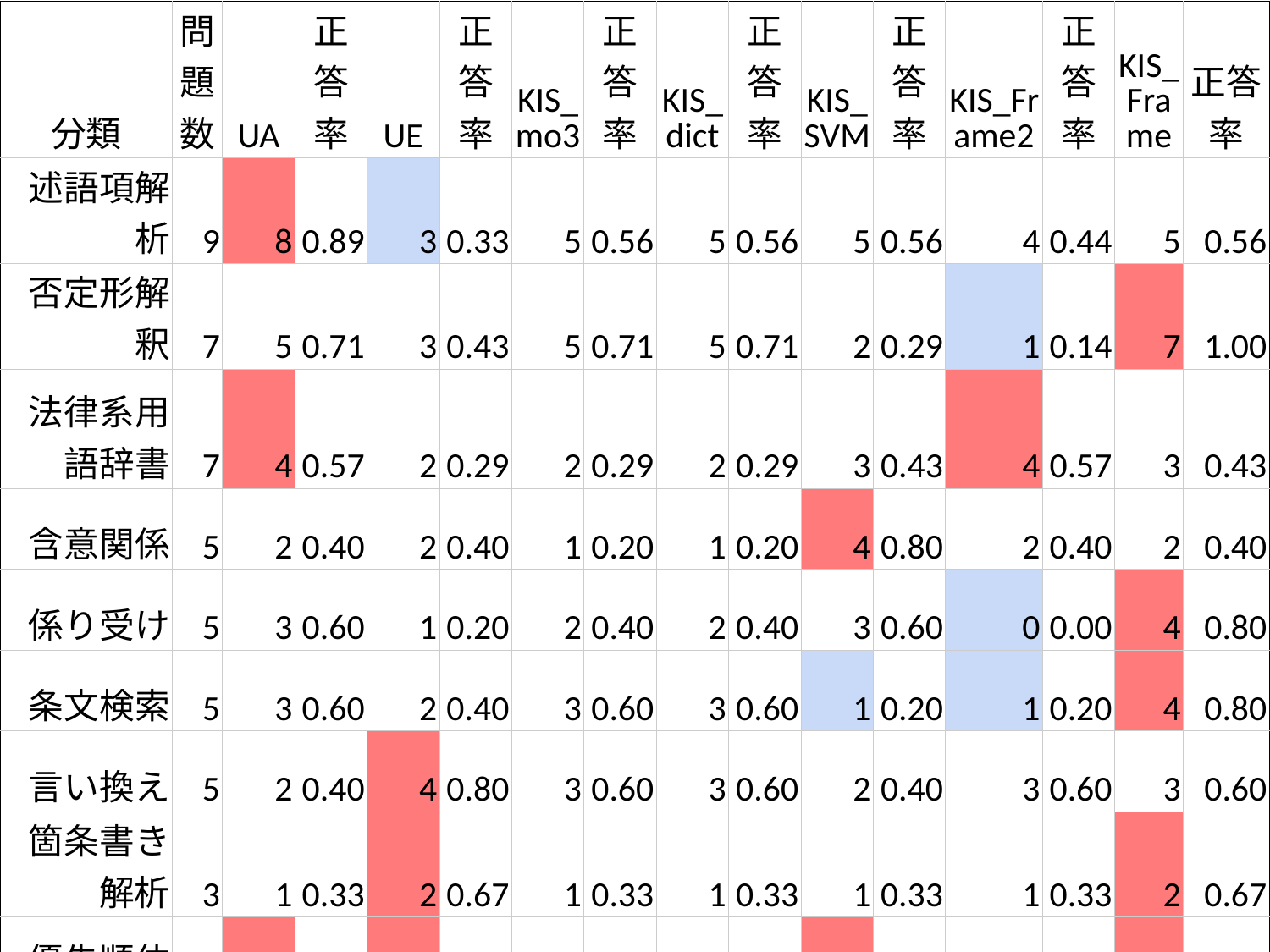

| 分類 | 問題数 | UA | 正答率 | UE | 正答率 | KIS\_mo3 | 正答率 | KIS\_dict | 正答率 | KIS\_SVM | 正答率 | KIS\_Frame2 | 正答率 | KIS\_Frame | 正答率 |
| --- | --- | --- | --- | --- | --- | --- | --- | --- | --- | --- | --- | --- | --- | --- | --- |
| 述語項解析 | 9 | 8 | 0.89 | 3 | 0.33 | 5 | 0.56 | 5 | 0.56 | 5 | 0.56 | 4 | 0.44 | 5 | 0.56 |
| 否定形解釈 | 7 | 5 | 0.71 | 3 | 0.43 | 5 | 0.71 | 5 | 0.71 | 2 | 0.29 | 1 | 0.14 | 7 | 1.00 |
| 法律系用語辞書 | 7 | 4 | 0.57 | 2 | 0.29 | 2 | 0.29 | 2 | 0.29 | 3 | 0.43 | 4 | 0.57 | 3 | 0.43 |
| 含意関係 | 5 | 2 | 0.40 | 2 | 0.40 | 1 | 0.20 | 1 | 0.20 | 4 | 0.80 | 2 | 0.40 | 2 | 0.40 |
| 係り受け | 5 | 3 | 0.60 | 1 | 0.20 | 2 | 0.40 | 2 | 0.40 | 3 | 0.60 | 0 | 0.00 | 4 | 0.80 |
| 条文検索 | 5 | 3 | 0.60 | 2 | 0.40 | 3 | 0.60 | 3 | 0.60 | 1 | 0.20 | 1 | 0.20 | 4 | 0.80 |
| 言い換え | 5 | 2 | 0.40 | 4 | 0.80 | 3 | 0.60 | 3 | 0.60 | 2 | 0.40 | 3 | 0.60 | 3 | 0.60 |
| 箇条書き解析 | 3 | 1 | 0.33 | 2 | 0.67 | 1 | 0.33 | 1 | 0.33 | 1 | 0.33 | 1 | 0.33 | 2 | 0.67 |
| 優先順位の数値化 | 3 | 2 | 0.67 | 2 | 0.67 | 1 | 0.33 | 1 | 0.33 | 2 | 0.67 | 1 | 0.33 | 2 | 0.67 |